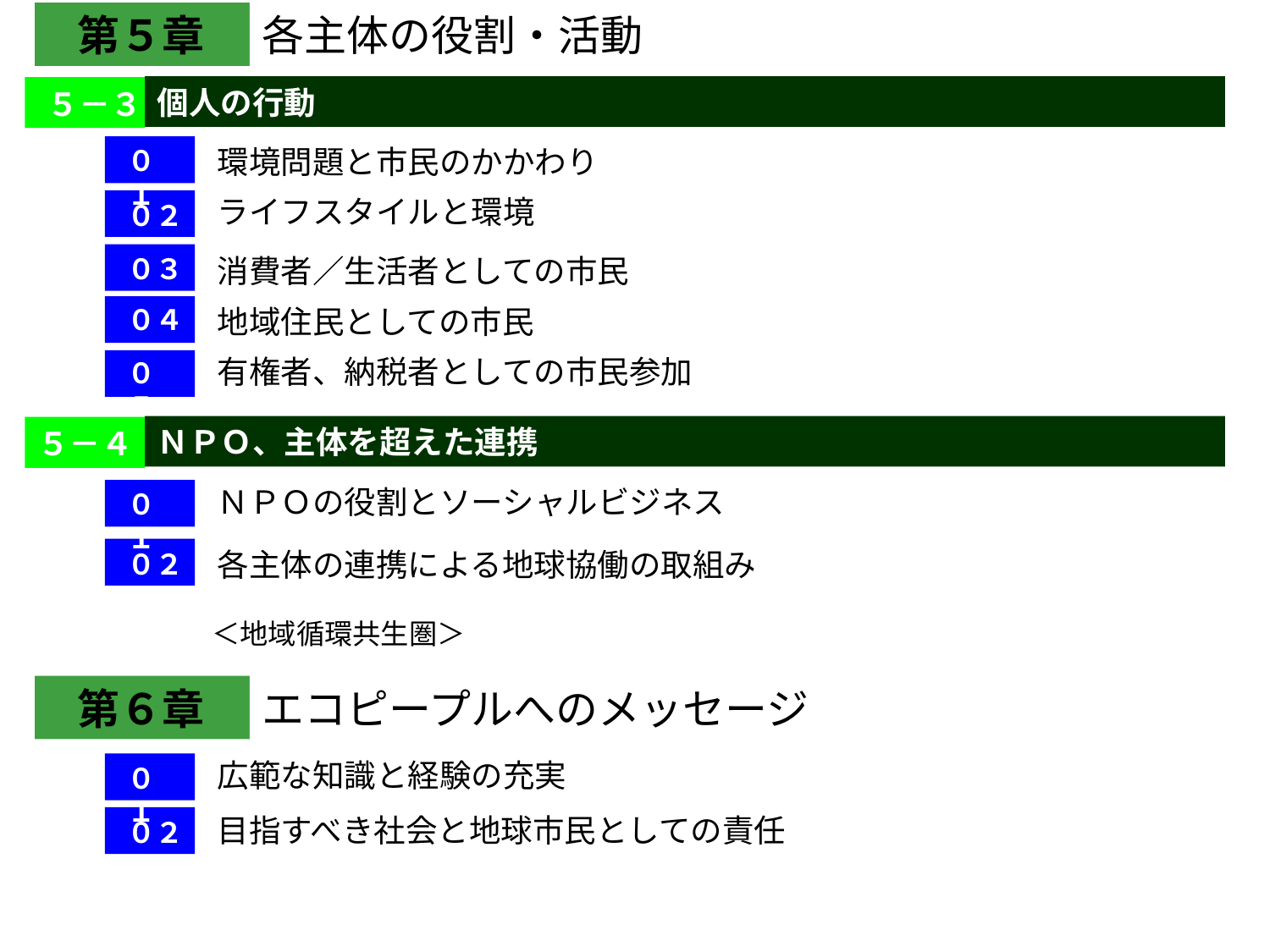

各主体の役割・活動
第５章
個人の行動

５－３
環境問題と市民のかかわり

０１
ライフスタイルと環境

０２

０３
消費者／生活者としての市民

地域住民としての市民
０４
有権者、納税者としての市民参加
０５

ＮＰＯ、主体を超えた連携

５－４
ＮＰＯの役割とソーシャルビジネス

０１
各主体の連携による地球協働の取組み

０２
＜地域循環共生圏＞

エコピープルへのメッセージ
第６章
広範な知識と経験の充実

０１
目指すべき社会と地球市民としての責任

０２